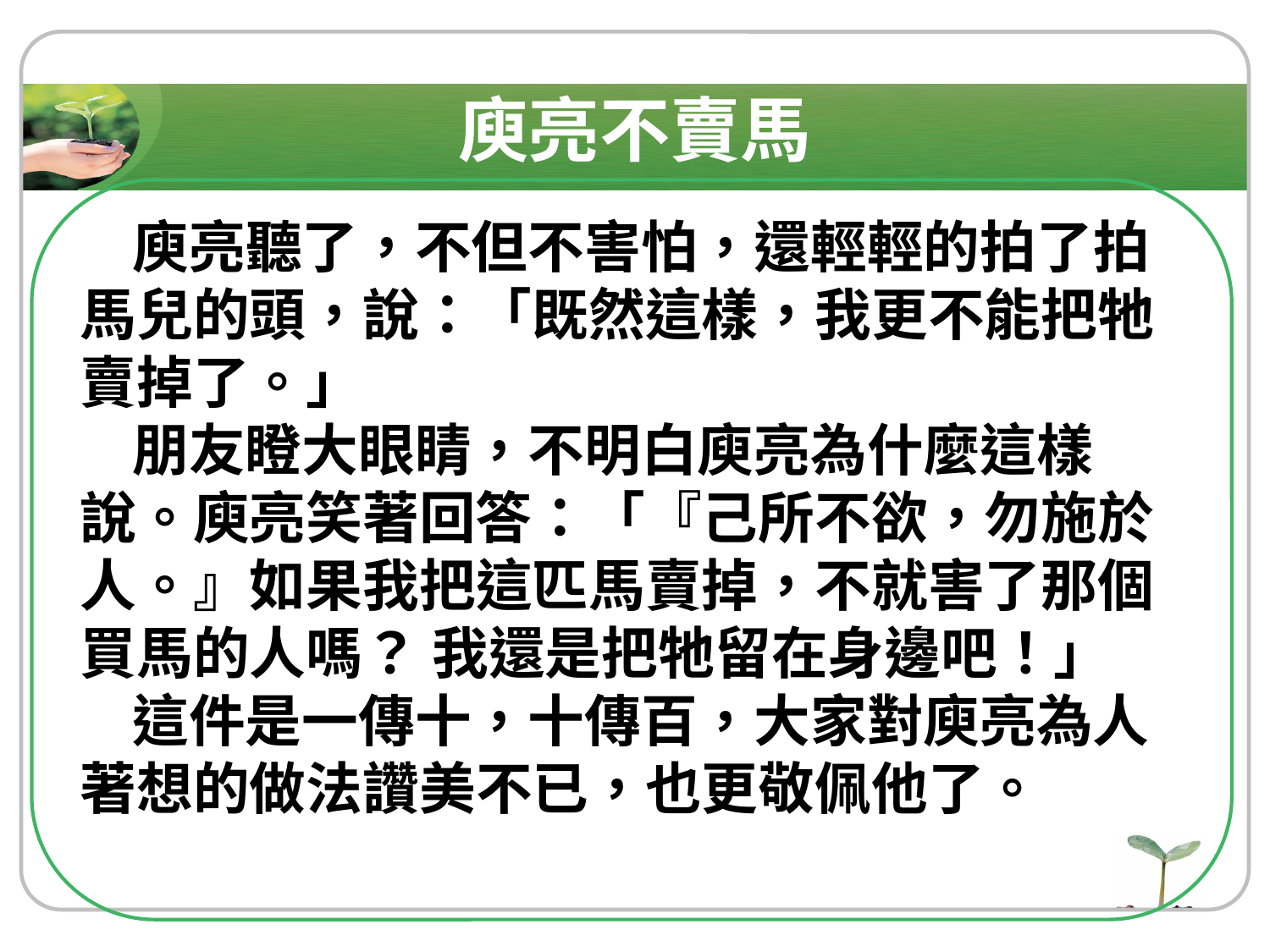

庾亮不賣馬
   庾亮聽了，不但不害怕，還輕輕的拍了拍馬兒的頭，說：「既然這樣，我更不能把牠賣掉了。」
   朋友瞪大眼睛，不明白庾亮為什麼這樣說。庾亮笑著回答：「『己所不欲，勿施於人。』如果我把這匹馬賣掉，不就害了那個買馬的人嗎？ 我還是把牠留在身邊吧！」
   這件是一傳十，十傳百，大家對庾亮為人著想的做法讚美不已，也更敬佩他了。